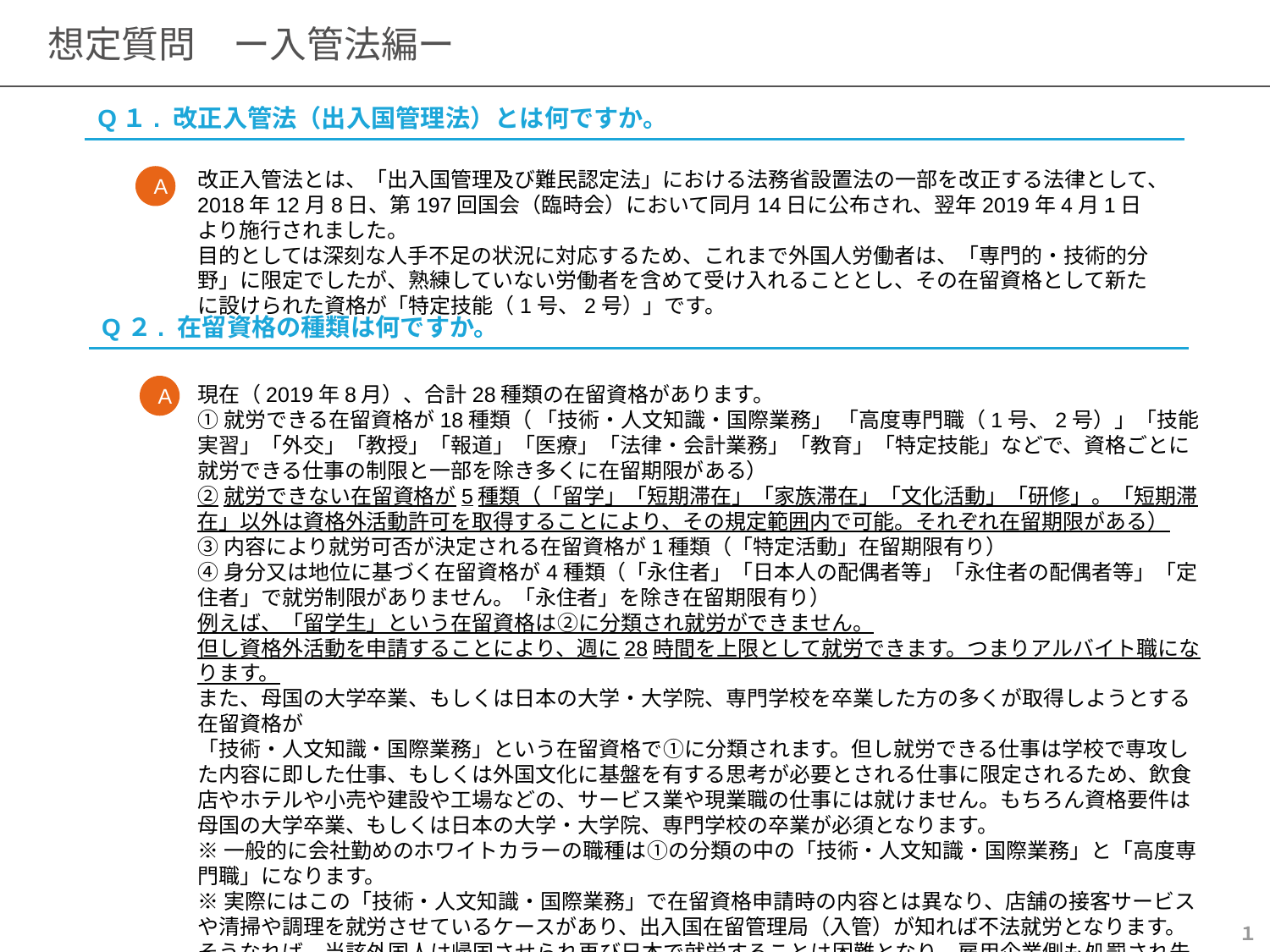

# 想定質問　ー入管法編ー
Q１. 改正入管法（出入国管理法）とは何ですか。
改正入管法とは、「出入国管理及び難民認定法」における法務省設置法の一部を改正する法律として、2018年12月8日、第197回国会（臨時会）において同月14日に公布され、翌年2019年4月1日より施行されました。
目的としては深刻な人手不足の状況に対応するため、これまで外国人労働者は、「専門的・技術的分野」に限定でしたが、熟練していない労働者を含めて受け入れることとし、その在留資格として新たに設けられた資格が「特定技能（1号、2号）」です。
A
Q２. 在留資格の種類は何ですか。
現在（2019年8月）、合計28種類の在留資格があります。
①就労できる在留資格が18種類（ 「技術・人文知識・国際業務」 「高度専門職（1号、2号）」「技能実習」「外交」「教授」「報道」「医療」「法律・会計業務」「教育」「特定技能」などで、資格ごとに就労できる仕事の制限と一部を除き多くに在留期限がある）
②就労できない在留資格が5種類（「留学」「短期滞在」「家族滞在」「文化活動」「研修」。「短期滞在」以外は資格外活動許可を取得することにより、その規定範囲内で可能。それぞれ在留期限がある）
③内容により就労可否が決定される在留資格が1種類（「特定活動」在留期限有り）
④身分又は地位に基づく在留資格が4種類（「永住者」「日本人の配偶者等」「永住者の配偶者等」「定住者」で就労制限がありません。「永住者」を除き在留期限有り）
例えば、「留学生」という在留資格は②に分類され就労ができません。
但し資格外活動を申請することにより、週に28時間を上限として就労できます。つまりアルバイト職になります。
また、母国の大学卒業、もしくは日本の大学・大学院、専門学校を卒業した方の多くが取得しようとする在留資格が
「技術・人文知識・国際業務」という在留資格で①に分類されます。但し就労できる仕事は学校で専攻した内容に即した仕事、もしくは外国文化に基盤を有する思考が必要とされる仕事に限定されるため、飲食店やホテルや小売や建設や工場などの、サービス業や現業職の仕事には就けません。もちろん資格要件は母国の大学卒業、もしくは日本の大学・大学院、専門学校の卒業が必須となります。
※一般的に会社勤めのホワイトカラーの職種は①の分類の中の「技術・人文知識・国際業務」と「高度専門職」になります。
※実際にはこの「技術・人文知識・国際業務」で在留資格申請時の内容とは異なり、店舗の接客サービスや清掃や調理を就労させているケースがあり、出入国在留管理局（入管）が知れば不法就労となります。
そうなれば、当該外国人は帰国させられ再び日本で就労することは困難となり、雇用企業側も処罰され先5年間は外国人雇用はできなくなります。（昨今、新聞記事にもありますように厳しくなり、よく摘発されています）
A
１